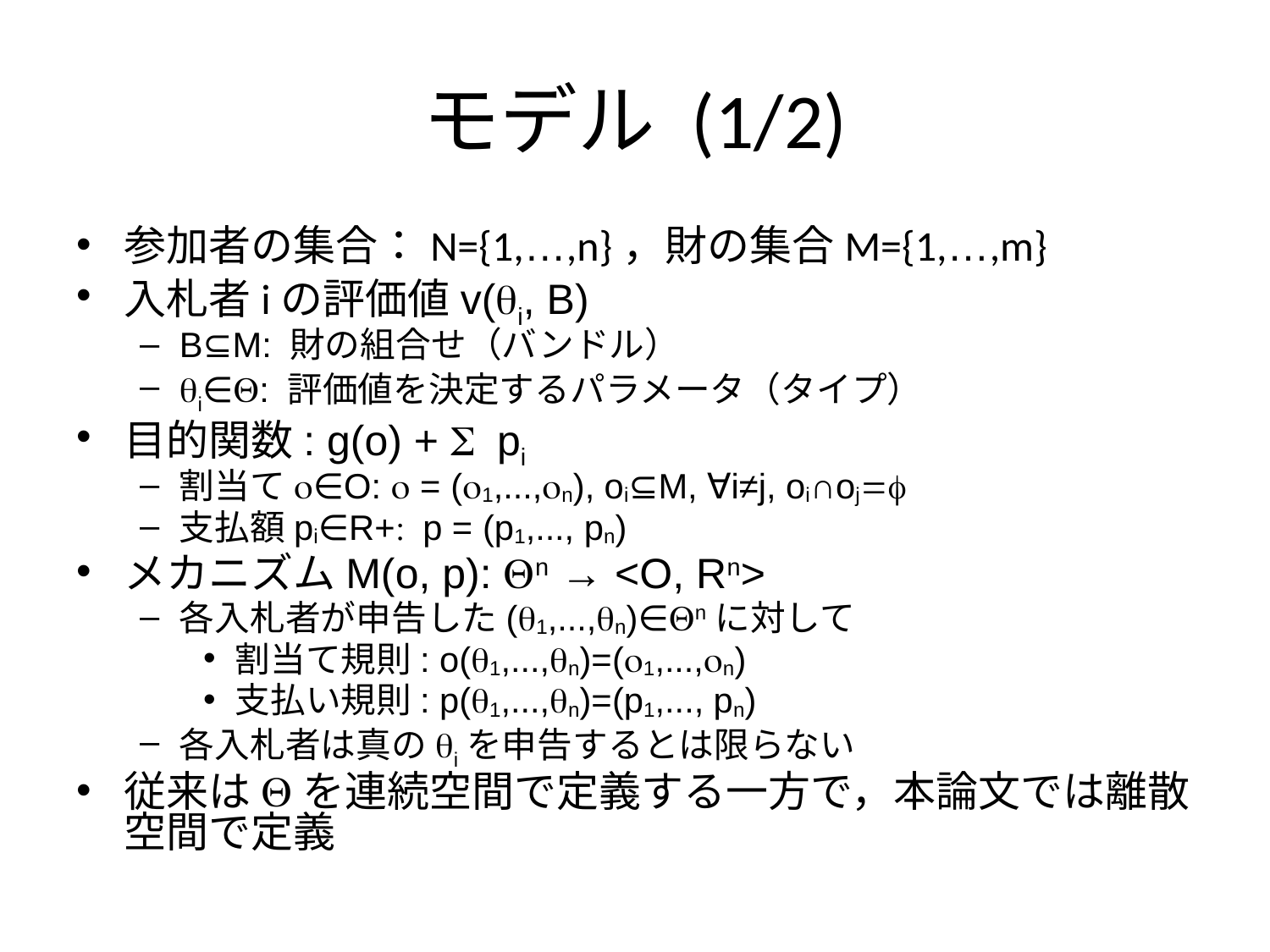

# モデル (1/2)
参加者の集合：N={1,…,n}，財の集合M={1,…,m}
入札者iの評価値v(θi, B)
B⊆M: 財の組合せ（バンドル）
θi∈Θ: 評価値を決定するパラメータ（タイプ）
目的関数: g(o) + Σ pi
割当てο∈O: ο = (ο1,...,οn), oi⊆M, ∀i≠j, oi∩oj=φ
支払額pi∈R+: p = (p1,..., pn)
メカニズムM(o, p): Θn → <O, Rn>
各入札者が申告した(θ1,...,θn)∈Θnに対して
割当て規則: o(θ1,...,θn)=(ο1,...,οn)
支払い規則: p(θ1,...,θn)=(p1,..., pn)
各入札者は真のθiを申告するとは限らない
従来はΘを連続空間で定義する一方で，本論文では離散空間で定義